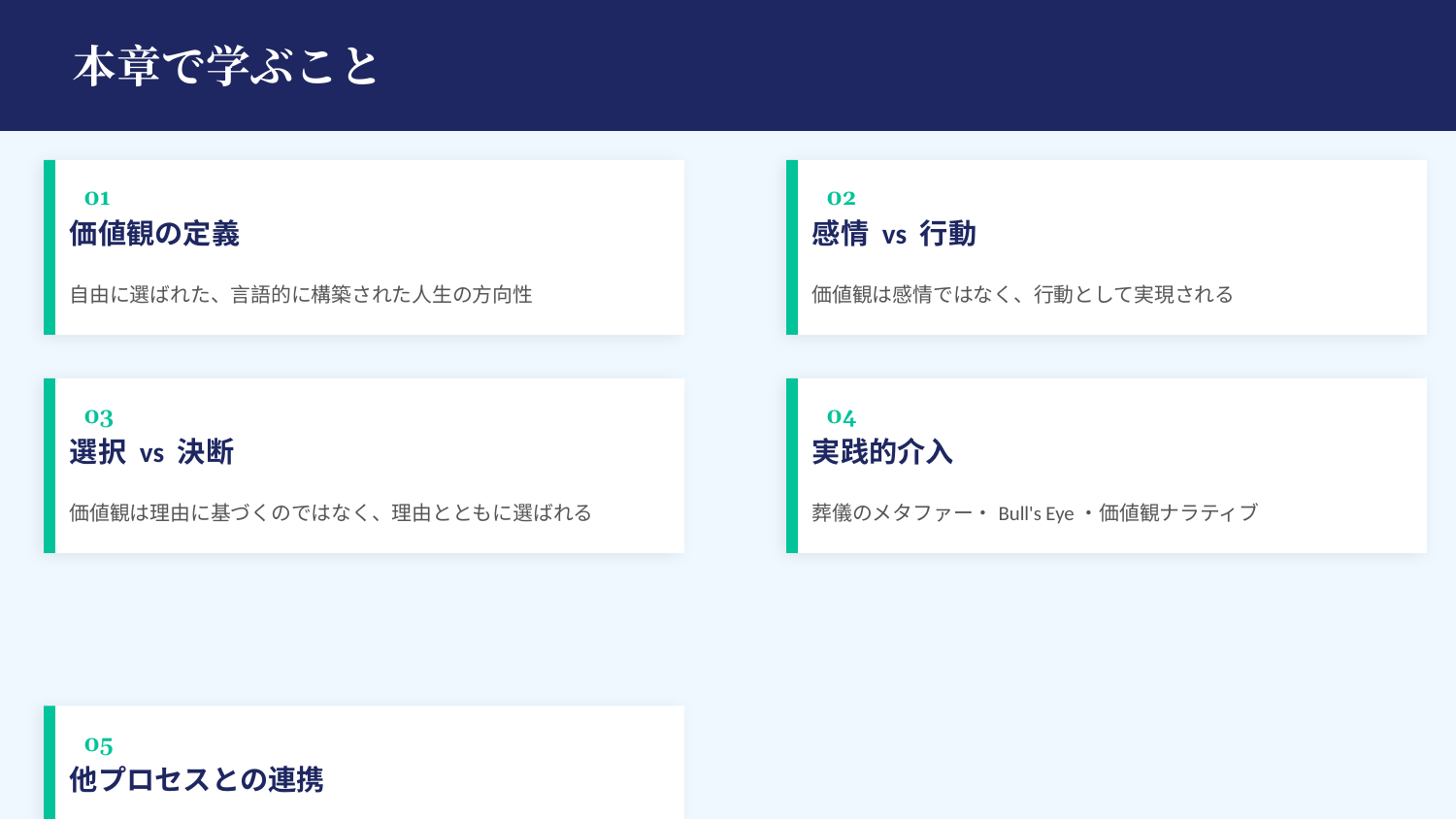

本章で学ぶこと

01

02
価値観の定義
感情 vs 行動
自由に選ばれた、言語的に構築された人生の方向性
価値観は感情ではなく、行動として実現される

03

04
選択 vs 決断
実践的介入
価値観は理由に基づくのではなく、理由とともに選ばれる
葬儀のメタファー・Bull's Eye・価値観ナラティブ

05
他プロセスとの連携
脱融合・受容・現在・コミットメントとの相互作用